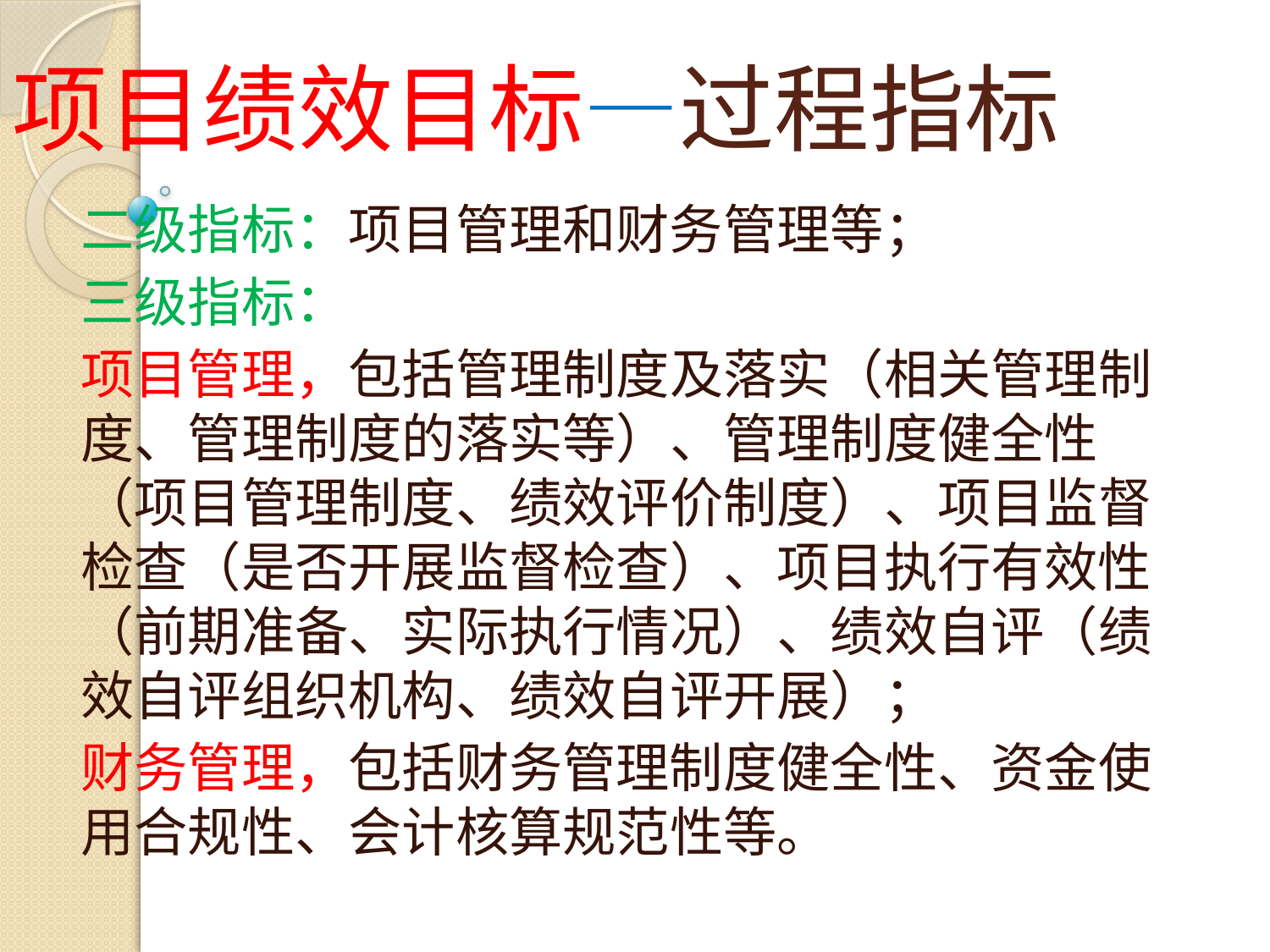

# 项目绩效目标—过程指标
二级指标：项目管理和财务管理等；
三级指标：
项目管理，包括管理制度及落实（相关管理制度、管理制度的落实等）、管理制度健全性（项目管理制度、绩效评价制度）、项目监督检查（是否开展监督检查）、项目执行有效性（前期准备、实际执行情况）、绩效自评（绩效自评组织机构、绩效自评开展）；
财务管理，包括财务管理制度健全性、资金使用合规性、会计核算规范性等。